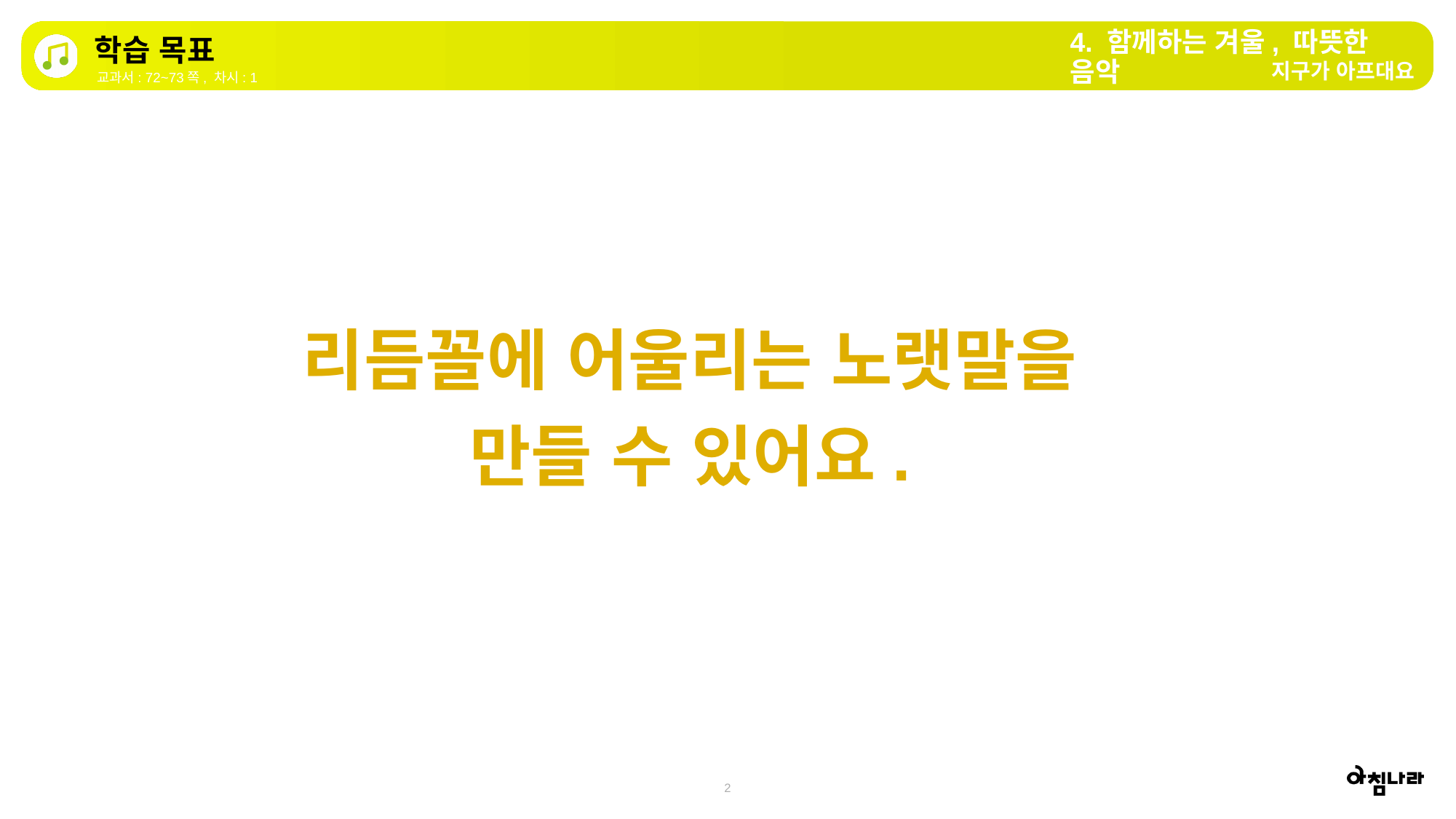

4. 함께하는 겨울, 따뜻한 음악
학습 목표
지구가 아프대요
교과서: 72~73쪽, 차시: 1
리듬꼴에 어울리는 노랫말을 만들 수 있어요.
2